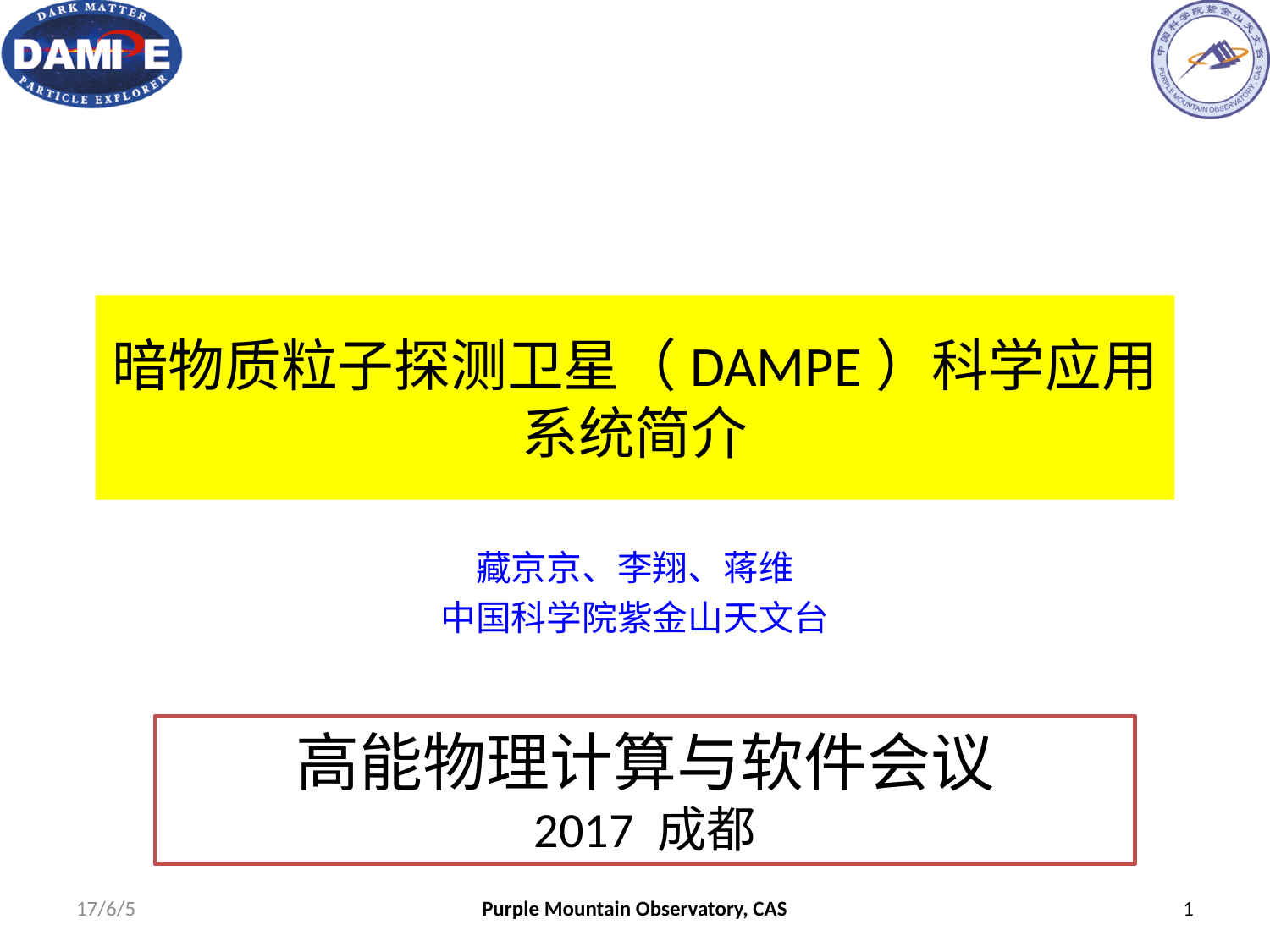

# 暗物质粒子探测卫星（DAMPE）科学应用系统简介
藏京京、李翔、蒋维
中国科学院紫金山天文台
高能物理计算与软件会议
2017 成都
17/6/5
Purple Mountain Observatory, CAS
1